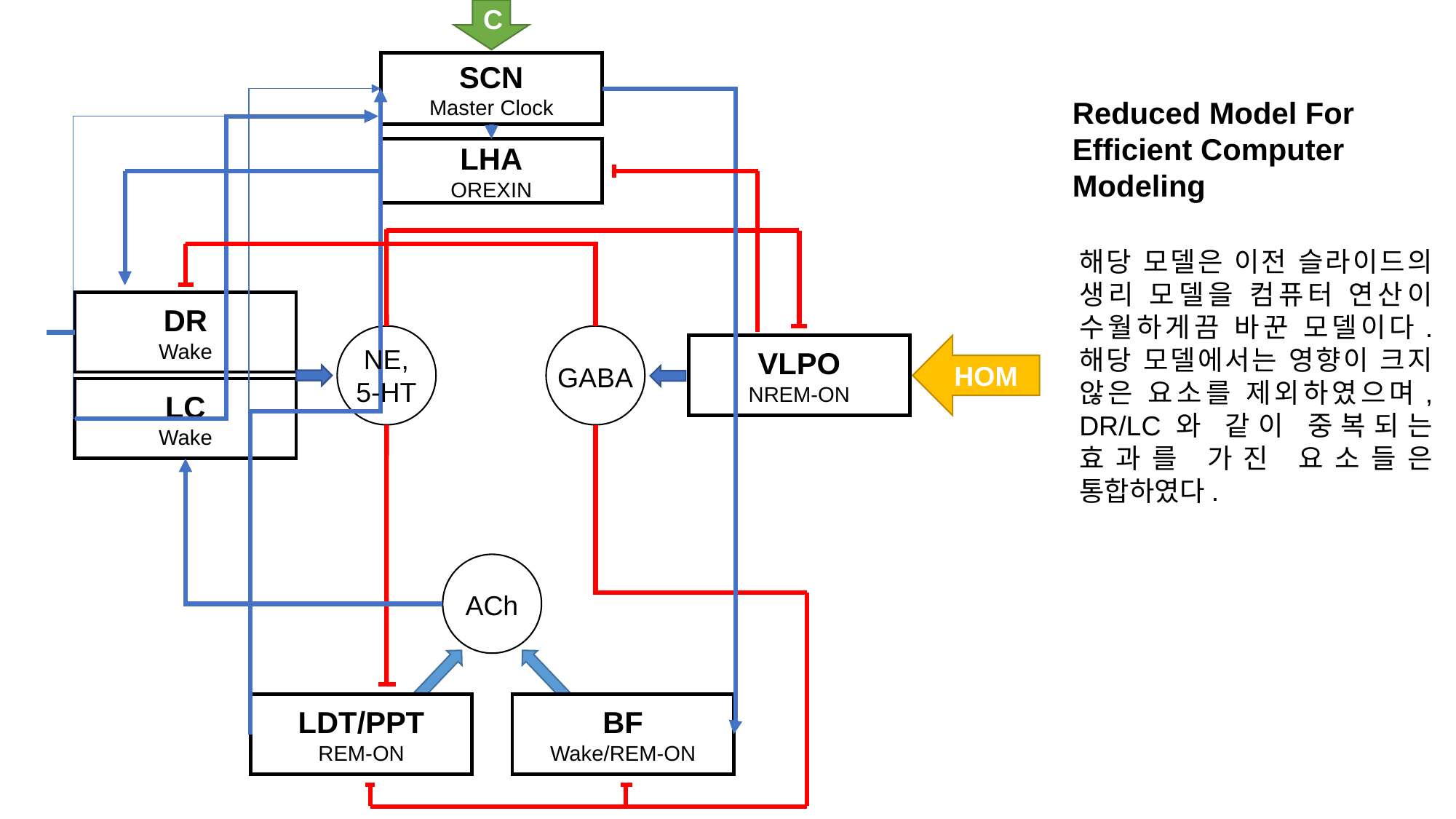

C
SCN
Master Clock
Reduced Model For Efficient Computer Modeling
LHA
OREXIN
해당 모델은 이전 슬라이드의 생리 모델을 컴퓨터 연산이 수월하게끔 바꾼 모델이다. 해당 모델에서는 영향이 크지 않은 요소를 제외하였으며, DR/LC와 같이 중복되는 효과를 가진 요소들은 통합하였다.
DR
Wake

VLPO
NREM-ON
HOM
NE,
5-HT
GABA

LC
Wake

ACh

LDT/PPT
REM-ON
BF
Wake/REM-ON